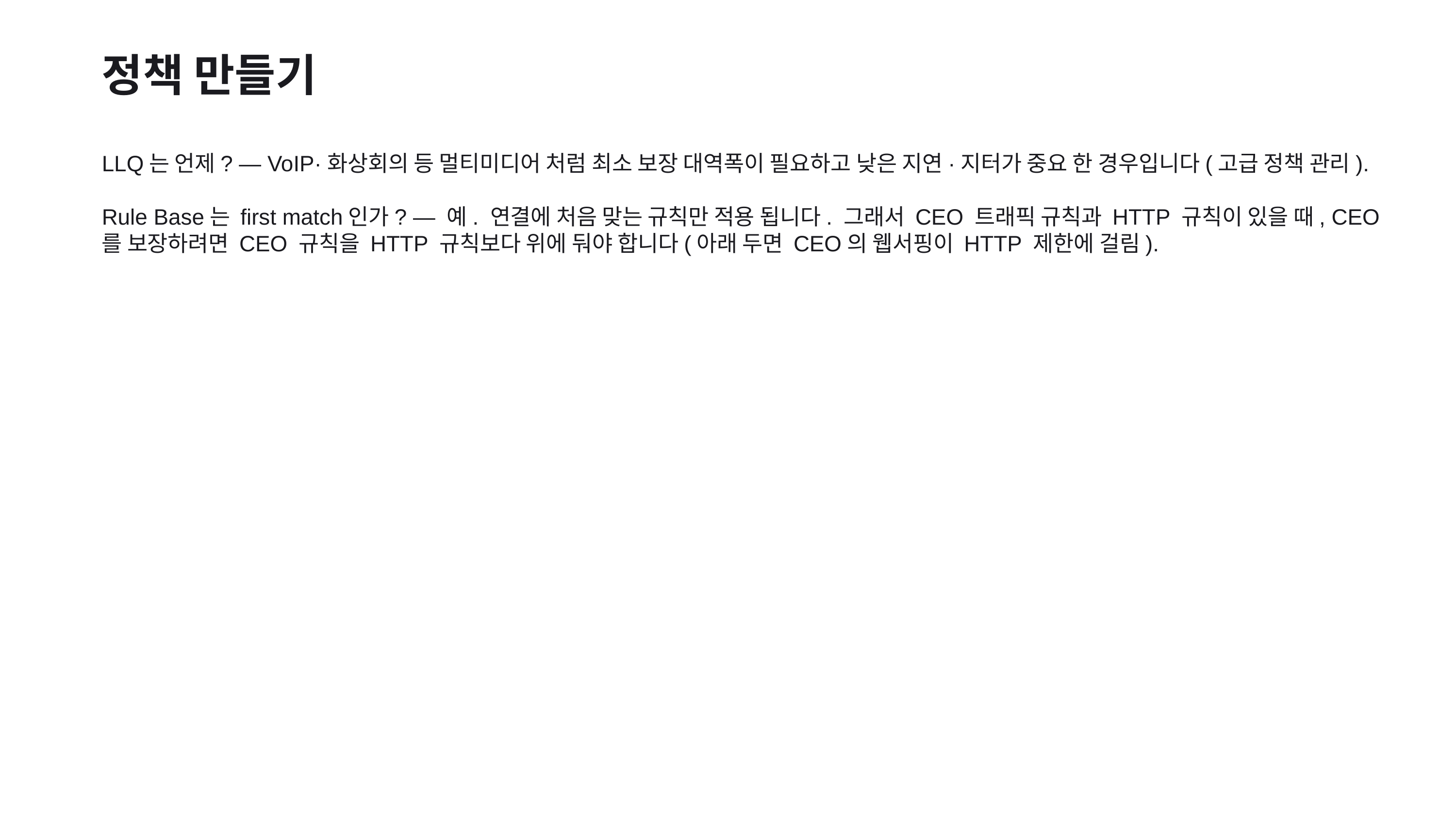

정책 만들기
LLQ는 언제? — VoIP·화상회의 등 멀티미디어 처럼 최소 보장 대역폭이 필요하고 낮은 지연·지터가 중요 한 경우입니다(고급 정책 관리).

Rule Base는 first match인가? — 예. 연결에 처음 맞는 규칙만 적용 됩니다. 그래서 CEO 트래픽 규칙과 HTTP 규칙이 있을 때, CEO를 보장하려면 CEO 규칙을 HTTP 규칙보다 위에 둬야 합니다(아래 두면 CEO의 웹서핑이 HTTP 제한에 걸림).